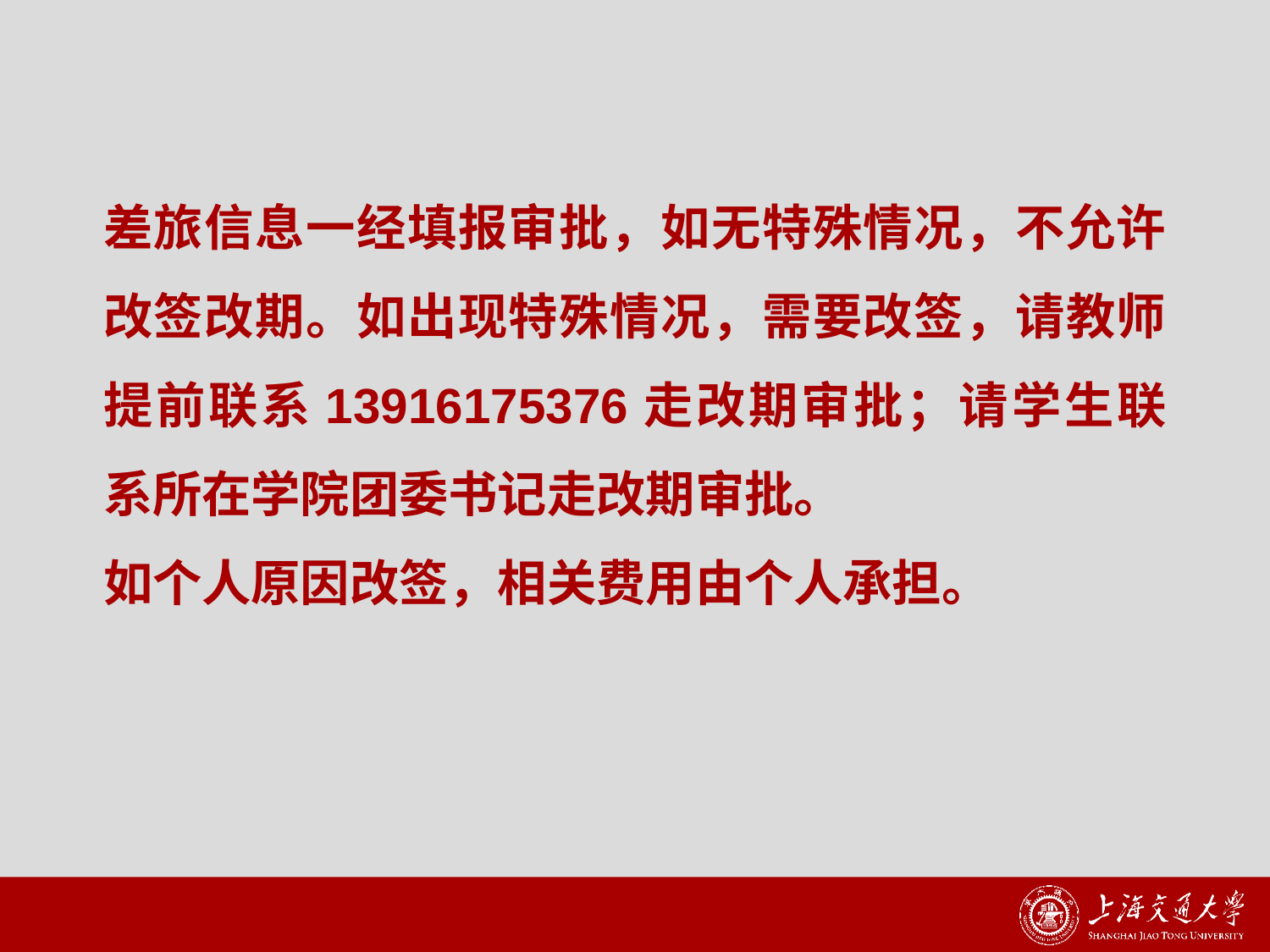

差旅信息一经填报审批，如无特殊情况，不允许改签改期。如出现特殊情况，需要改签，请教师提前联系13916175376走改期审批；请学生联系所在学院团委书记走改期审批。
如个人原因改签，相关费用由个人承担。